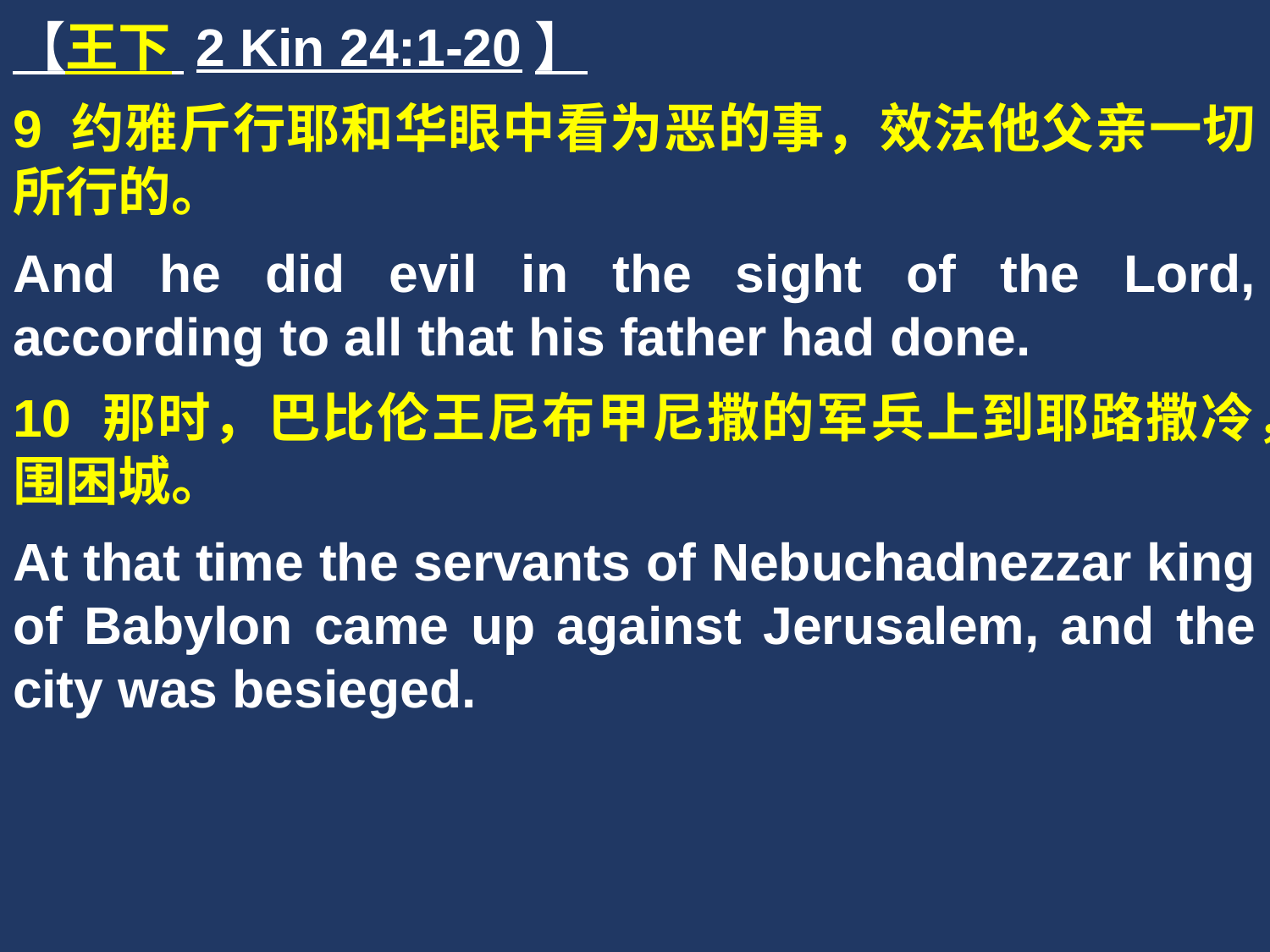

【王下 2 Kin 24:1-20】
9 约雅斤行耶和华眼中看为恶的事，效法他父亲一切所行的。
And he did evil in the sight of the Lord, according to all that his father had done.
10 那时，巴比伦王尼布甲尼撒的军兵上到耶路撒冷，围困城。
At that time the servants of Nebuchadnezzar king of Babylon came up against Jerusalem, and the city was besieged.